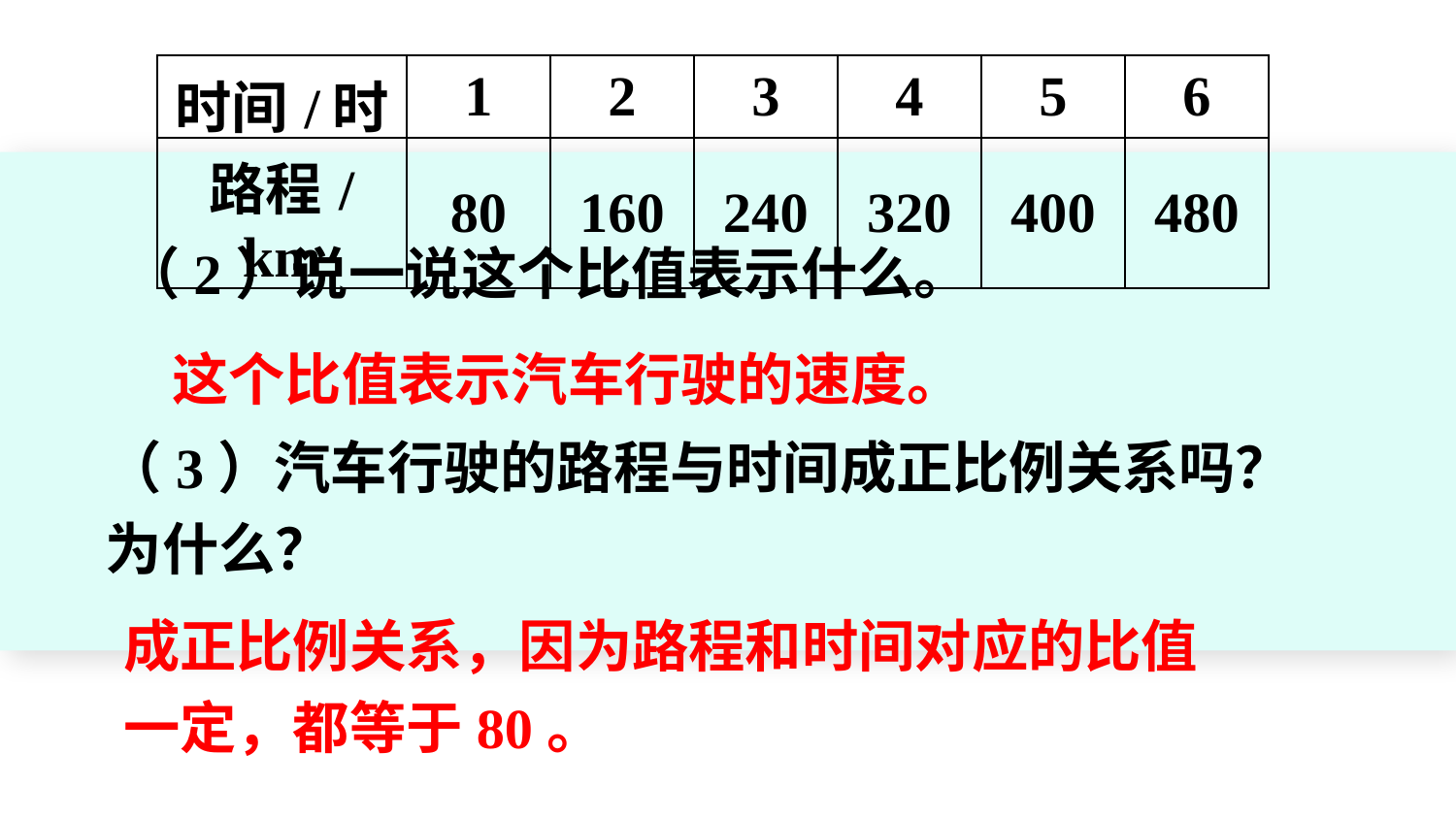

| 时间/时 | 1 | 2 | 3 | 4 | 5 | 6 |
| --- | --- | --- | --- | --- | --- | --- |
| 路程/km | 80 | 160 | 240 | 320 | 400 | 480 |
（2）说一说这个比值表示什么。
这个比值表示汽车行驶的速度。
（3）汽车行驶的路程与时间成正比例关系吗？
为什么？
www.youyi100.com
成正比例关系，因为路程和时间对应的比值一定，都等于80。